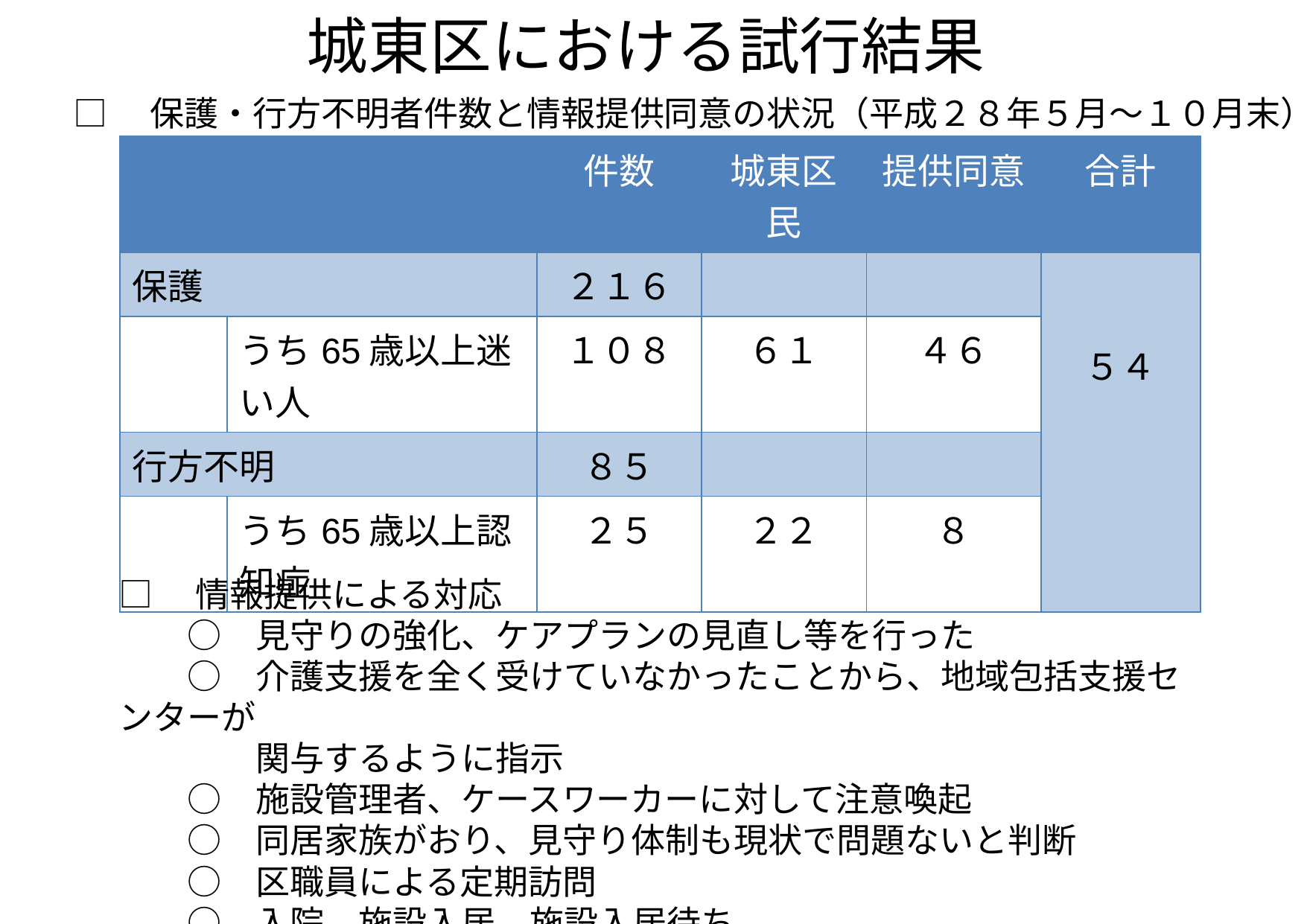

# 城東区における試行結果
□　保護・行方不明者件数と情報提供同意の状況（平成２８年５月～１０月末）
|  |  | 件数 | 城東区民 | 提供同意 | 合計 |
| --- | --- | --- | --- | --- | --- |
| 保護 |  | ２１６ |  |  | ５４ |
|  | うち65歳以上迷い人 | １０８ | ６１ | ４６ |  |
| 行方不明 |  | ８５ |  |  |  |
|  | うち65歳以上認知症 | ２５ | ２２ | ８ |  |
□　情報提供による対応
　　○　見守りの強化、ケアプランの見直し等を行った
　　○　介護支援を全く受けていなかったことから、地域包括支援センターが
　　　　関与するように指示
　　○　施設管理者、ケースワーカーに対して注意喚起
　　○　同居家族がおり、見守り体制も現状で問題ないと判断
　　○　区職員による定期訪問
　　○　入院、施設入居、施設入居待ち